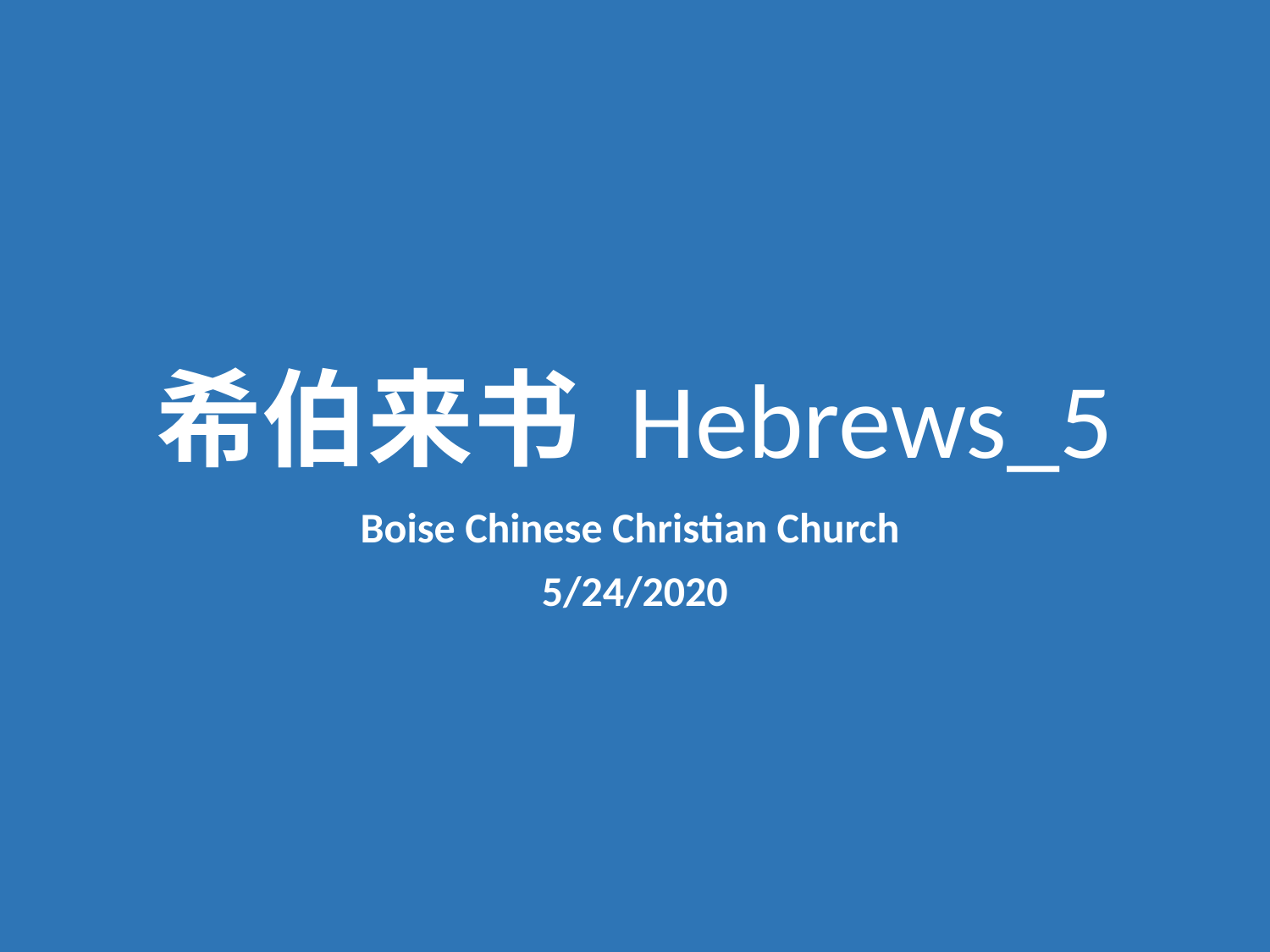

# 希伯来书 Hebrews_5
Boise Chinese Christian Church
5/24/2020